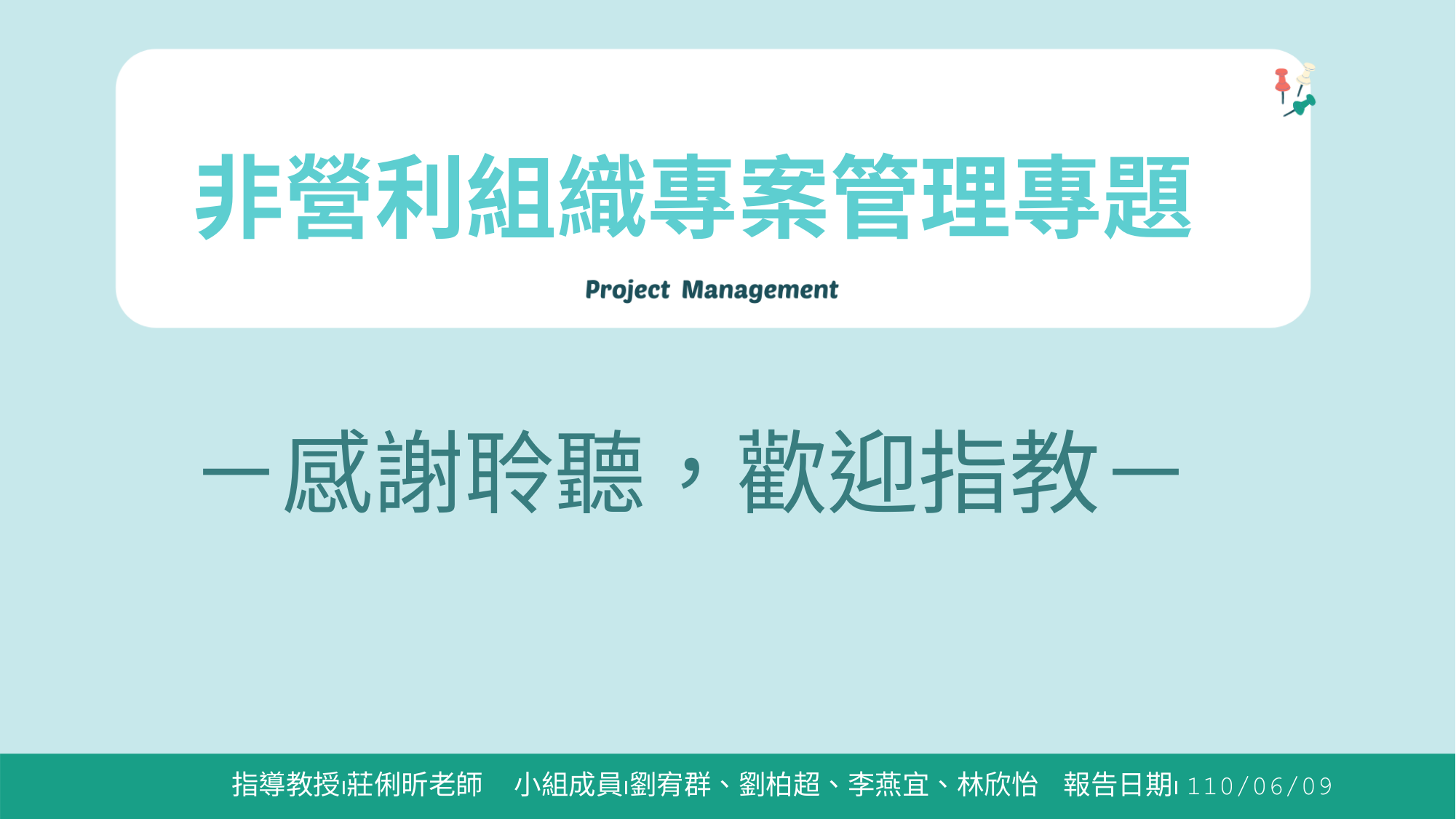

# 非營利組織專案管理專題
－感謝聆聽，歡迎指教－
指導教授⏐莊俐昕老師     小組成員⏐劉宥群、劉柏超、李燕宜、林欣怡    報告日期⏐110/06/09